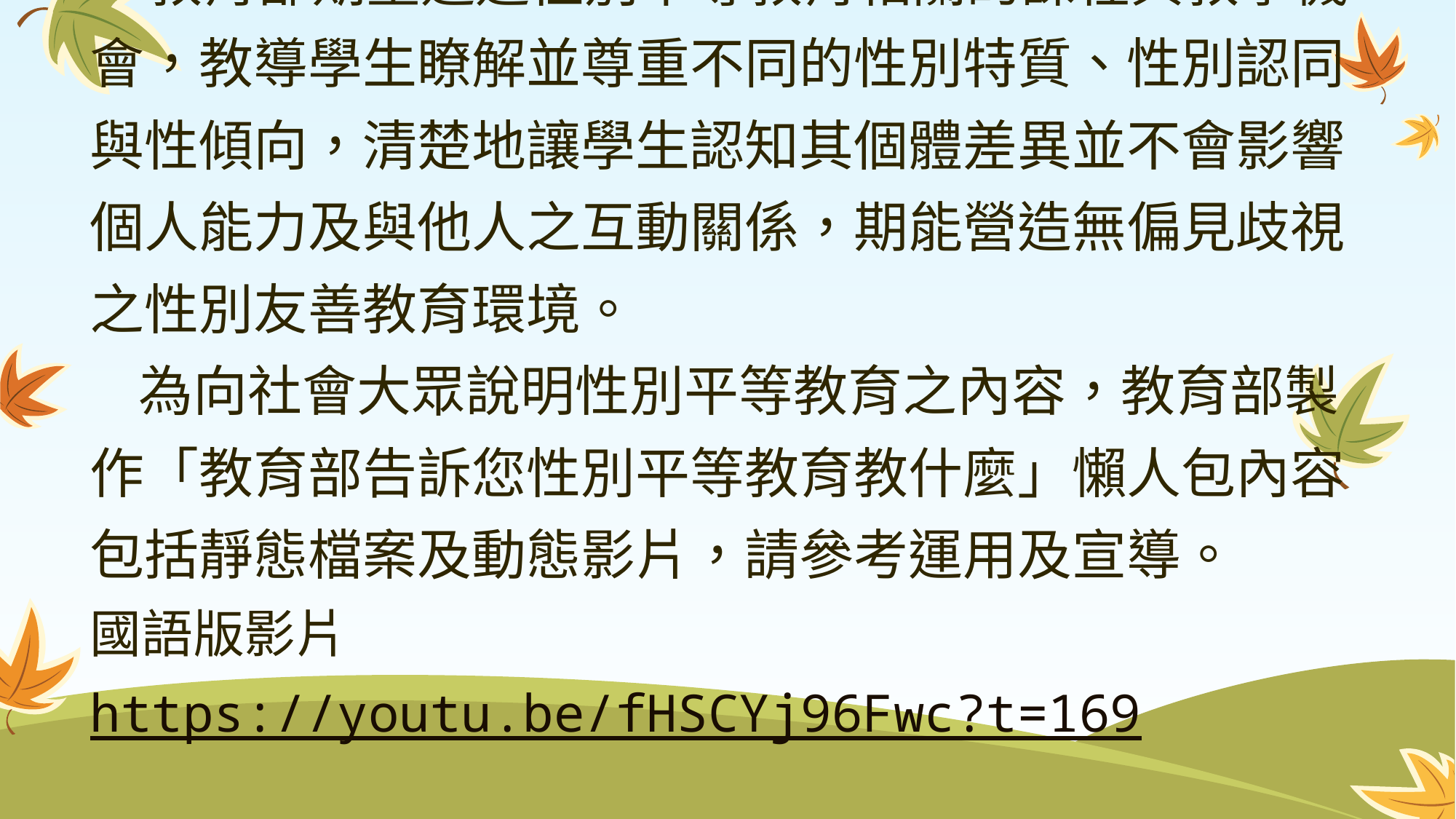

# 教育部期望透過性別平等教育相關的課程與教學機會，教導學生瞭解並尊重不同的性別特質、性別認同與性傾向，清楚地讓學生認知其個體差異並不會影響個人能力及與他人之互動關係，期能營造無偏見歧視之性別友善教育環境。 為向社會大眾說明性別平等教育之內容，教育部製作「教育部告訴您性別平等教育教什麼」懶人包內容包括靜態檔案及動態影片，請參考運用及宣導。 國語版影片https://youtu.be/fHSCYj96Fwc?t=169